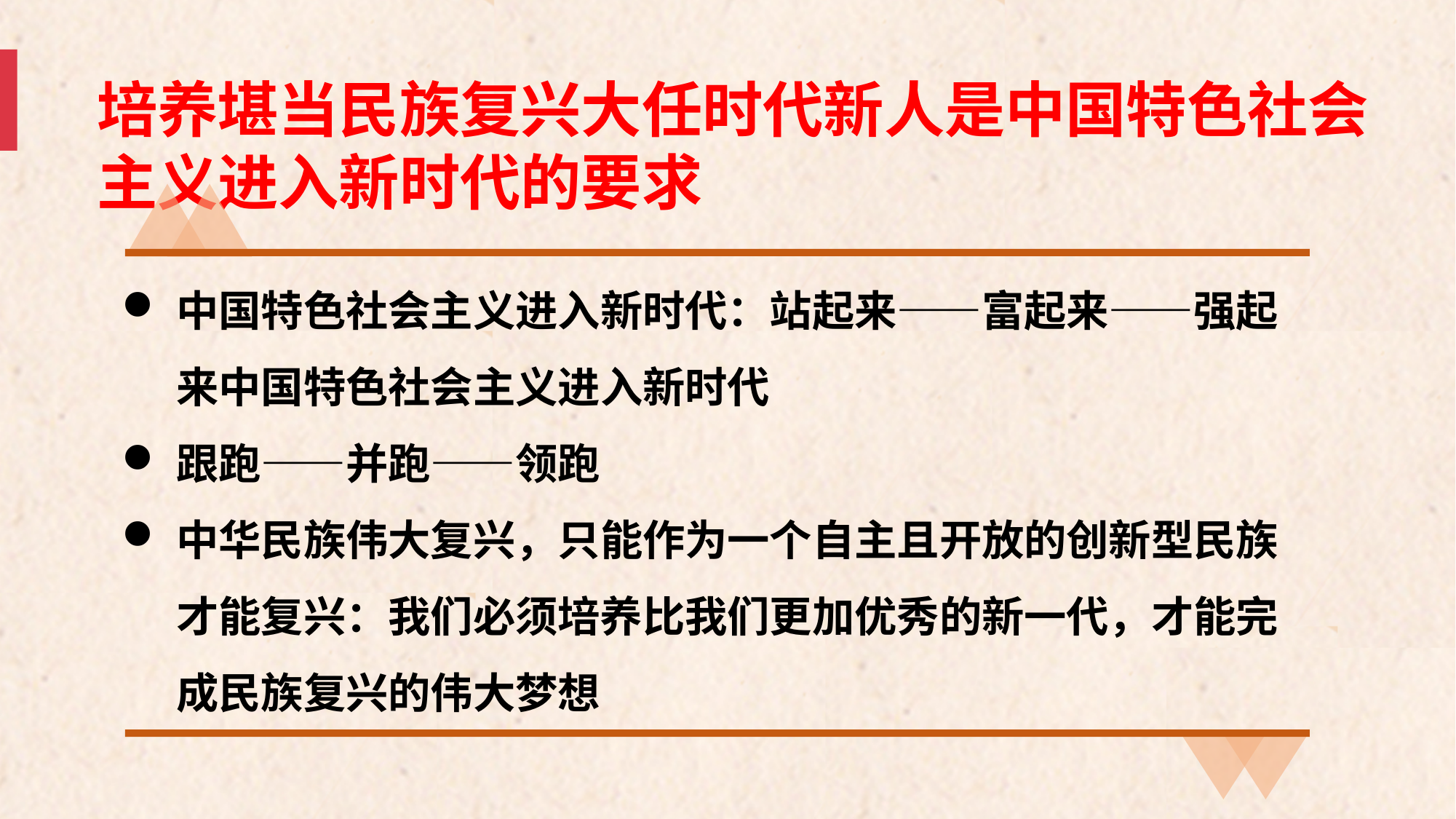

培养堪当民族复兴大任时代新人是中国特色社会主义进入新时代的要求

中国特色社会主义进入新时代：站起来——富起来——强起来中国特色社会主义进入新时代
跟跑——并跑——领跑
中华民族伟大复兴，只能作为一个自主且开放的创新型民族才能复兴：我们必须培养比我们更加优秀的新一代，才能完成民族复兴的伟大梦想

1